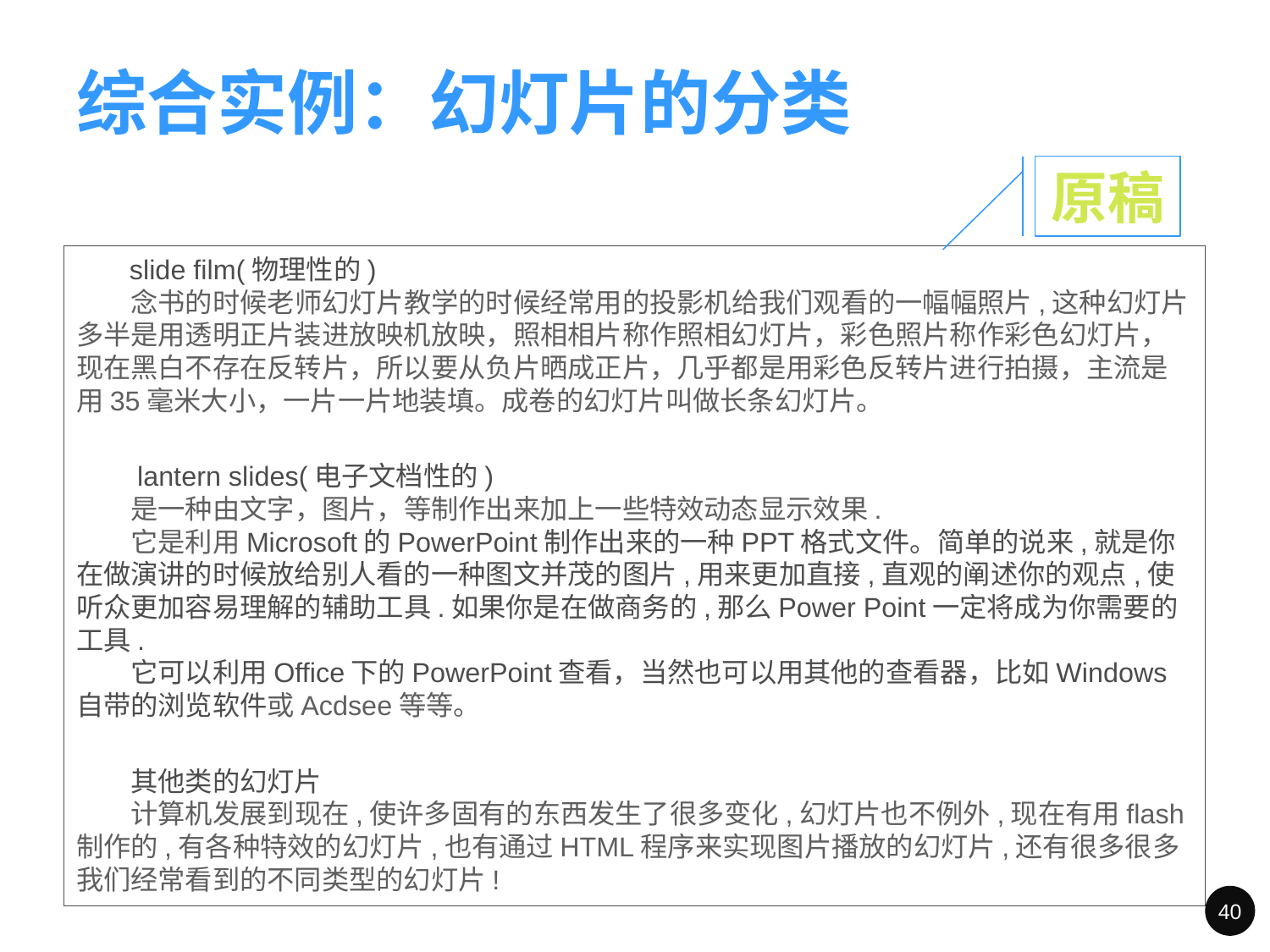

# 综合实例：幻灯片的分类
原稿
       slide film(物理性的)
　　念书的时候老师幻灯片教学的时候经常用的投影机给我们观看的一幅幅照片,这种幻灯片多半是用透明正片装进放映机放映，照相相片称作照相幻灯片，彩色照片称作彩色幻灯片，现在黑白不存在反转片，所以要从负片晒成正片，几乎都是用彩色反转片进行拍摄，主流是用35毫米大小，一片一片地装填。成卷的幻灯片叫做长条幻灯片。
　　lantern slides(电子文档性的)
　　是一种由文字，图片，等制作出来加上一些特效动态显示效果.
　　它是利用Microsoft的PowerPoint制作出来的一种PPT格式文件。简单的说来,就是你在做演讲的时候放给别人看的一种图文并茂的图片,用来更加直接,直观的阐述你的观点,使听众更加容易理解的辅助工具.如果你是在做商务的,那么Power Point一定将成为你需要的工具.
　　它可以利用Office下的PowerPoint查看，当然也可以用其他的查看器，比如Windows自带的浏览软件或Acdsee等等。
　　其他类的幻灯片
　　计算机发展到现在,使许多固有的东西发生了很多变化,幻灯片也不例外,现在有用flash制作的,有各种特效的幻灯片,也有通过HTML程序来实现图片播放的幻灯片,还有很多很多我们经常看到的不同类型的幻灯片!